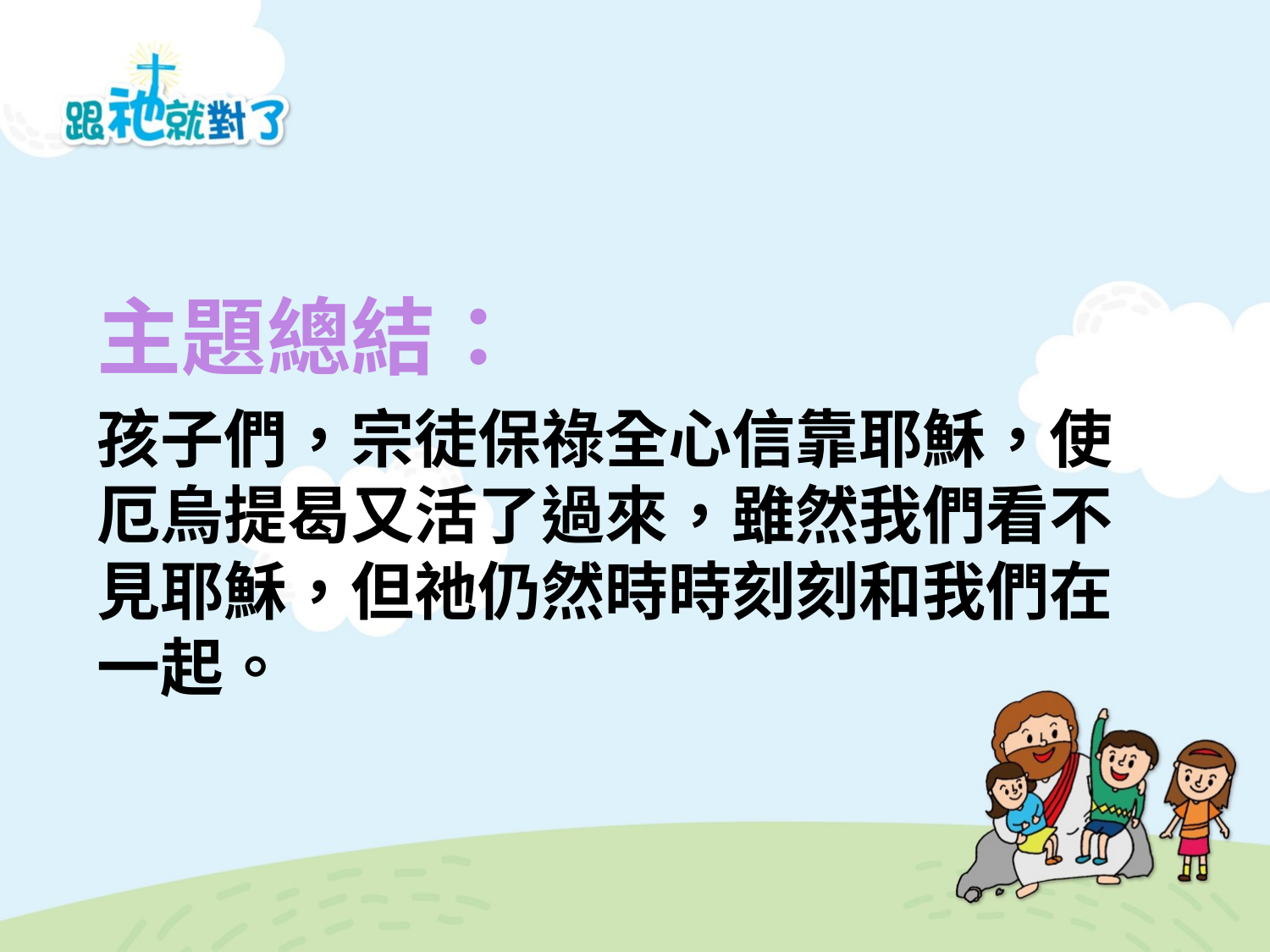

主題總結：
孩子們，宗徒保祿全心信靠耶穌，使厄烏提曷又活了過來，雖然我們看不見耶穌，但祂仍然時時刻刻和我們在一起。